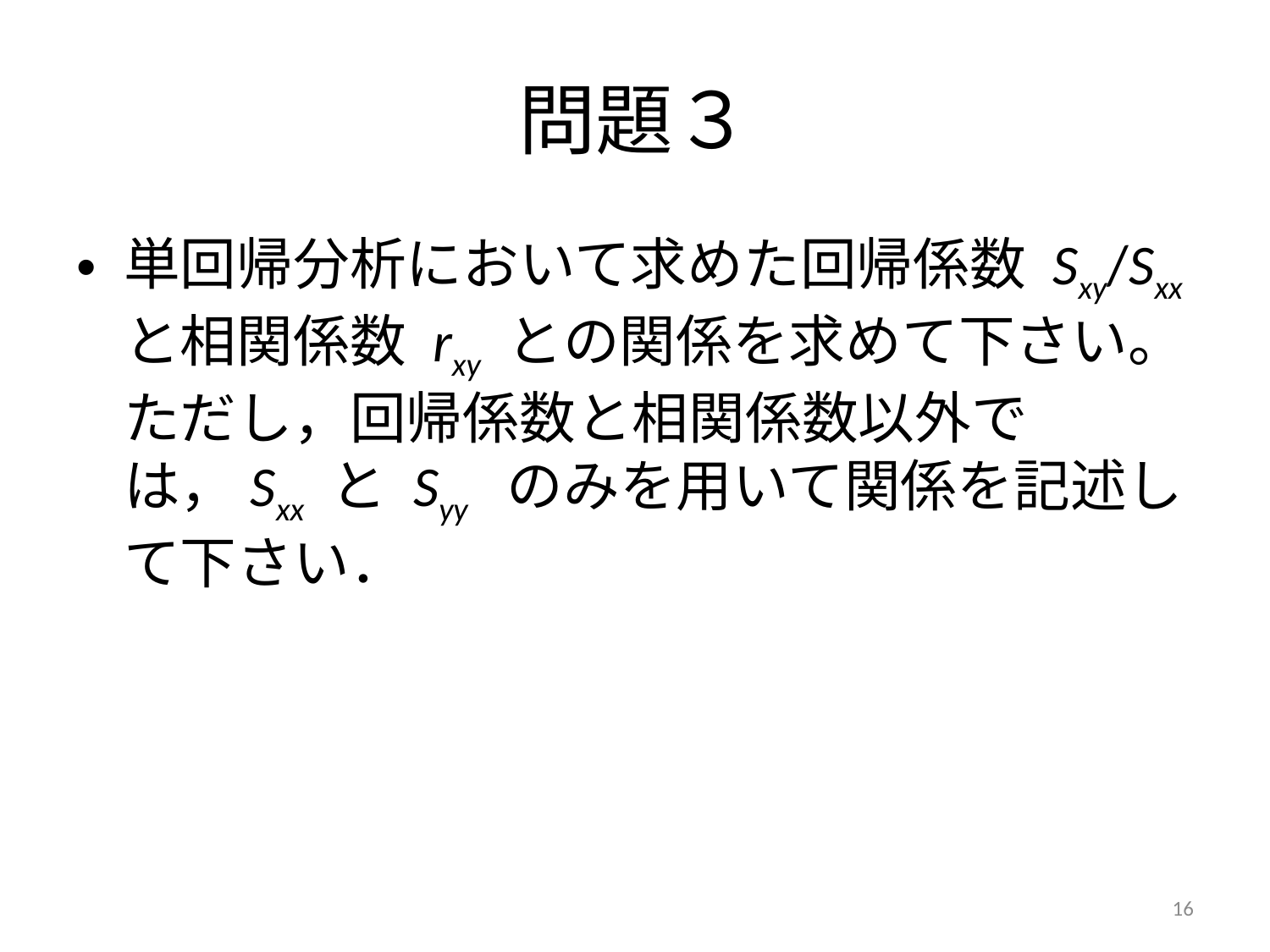

# 問題３
単回帰分析において求めた回帰係数 Sxy/Sxx  と相関係数 rxy との関係を求めて下さい。ただし，回帰係数と相関係数以外では，Sxx と Syy  のみを用いて関係を記述して下さい．
16